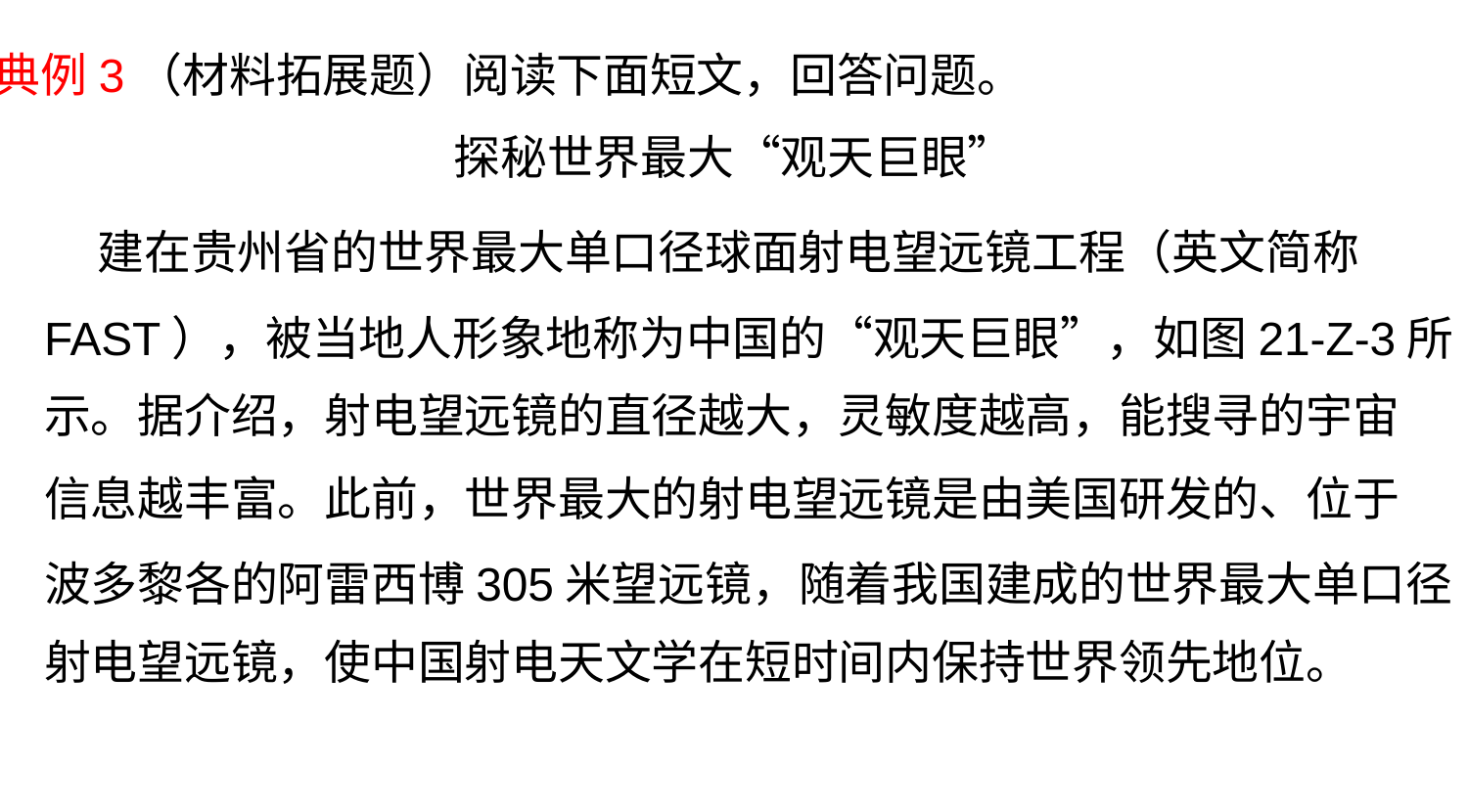

典例3（材料拓展题）阅读下面短文，回答问题。
探秘世界最大“观天巨眼”
    建在贵州省的世界最大单口径球面射电望远镜工程（英文简称

FAST），被当地人形象地称为中国的“观天巨眼”，如图21-Z-3所

示。据介绍，射电望远镜的直径越大，灵敏度越高，能搜寻的宇宙

信息越丰富。此前，世界最大的射电望远镜是由美国研发的、位于

波多黎各的阿雷西博305米望远镜，随着我国建成的世界最大单口径

射电望远镜，使中国射电天文学在短时间内保持世界领先地位。